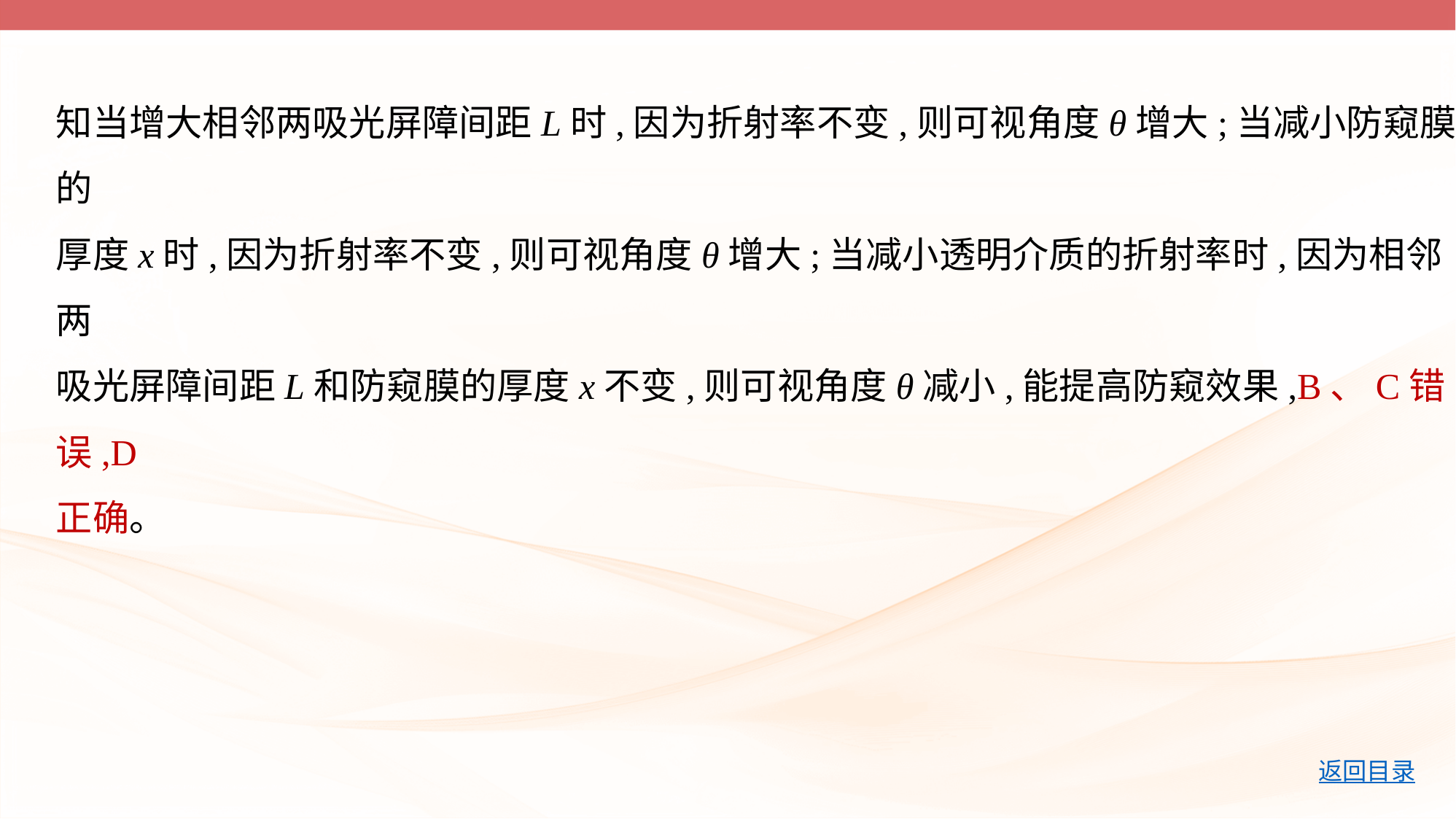

知当增大相邻两吸光屏障间距L时,因为折射率不变,则可视角度θ增大;当减小防窥膜的
厚度x时,因为折射率不变,则可视角度θ增大;当减小透明介质的折射率时,因为相邻两
吸光屏障间距L和防窥膜的厚度x不变,则可视角度θ减小,能提高防窥效果,B、C错误,D
正确。